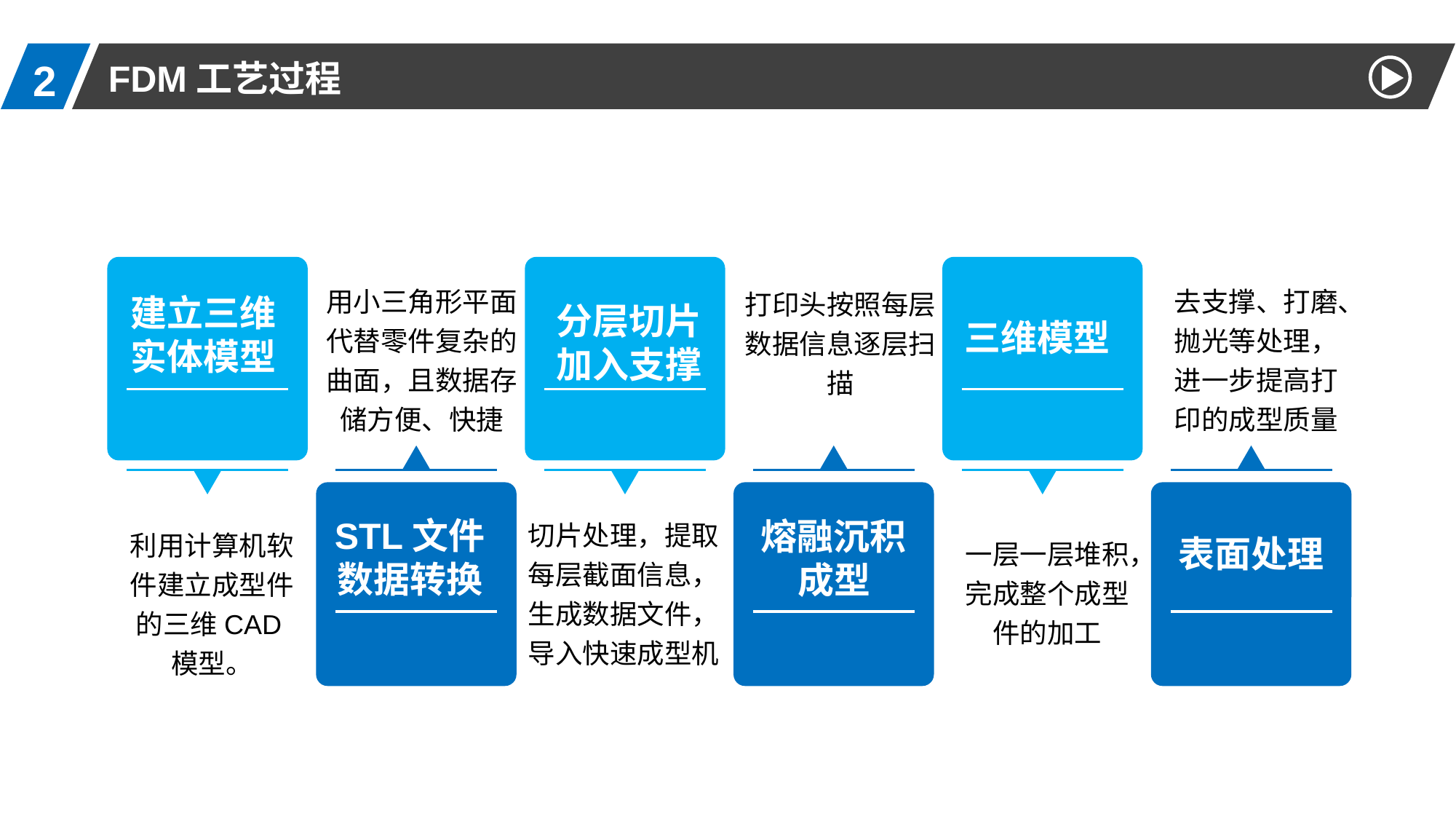

2
FDM工艺过程

去支撑、打磨、抛光等处理，进一步提高打印的成型质量
用小三角形平面代替零件复杂的曲面，且数据存储方便、快捷
打印头按照每层数据信息逐层扫描
建立三维实体模型
分层切片 加入支撑
三维模型

切片处理，提取每层截面信息，生成数据文件，导入快速成型机
STL文件数据转换
熔融沉积成型
利用计算机软件建立成型件的三维CAD模型。
一层一层堆积，完成整个成型件的加工
表面处理